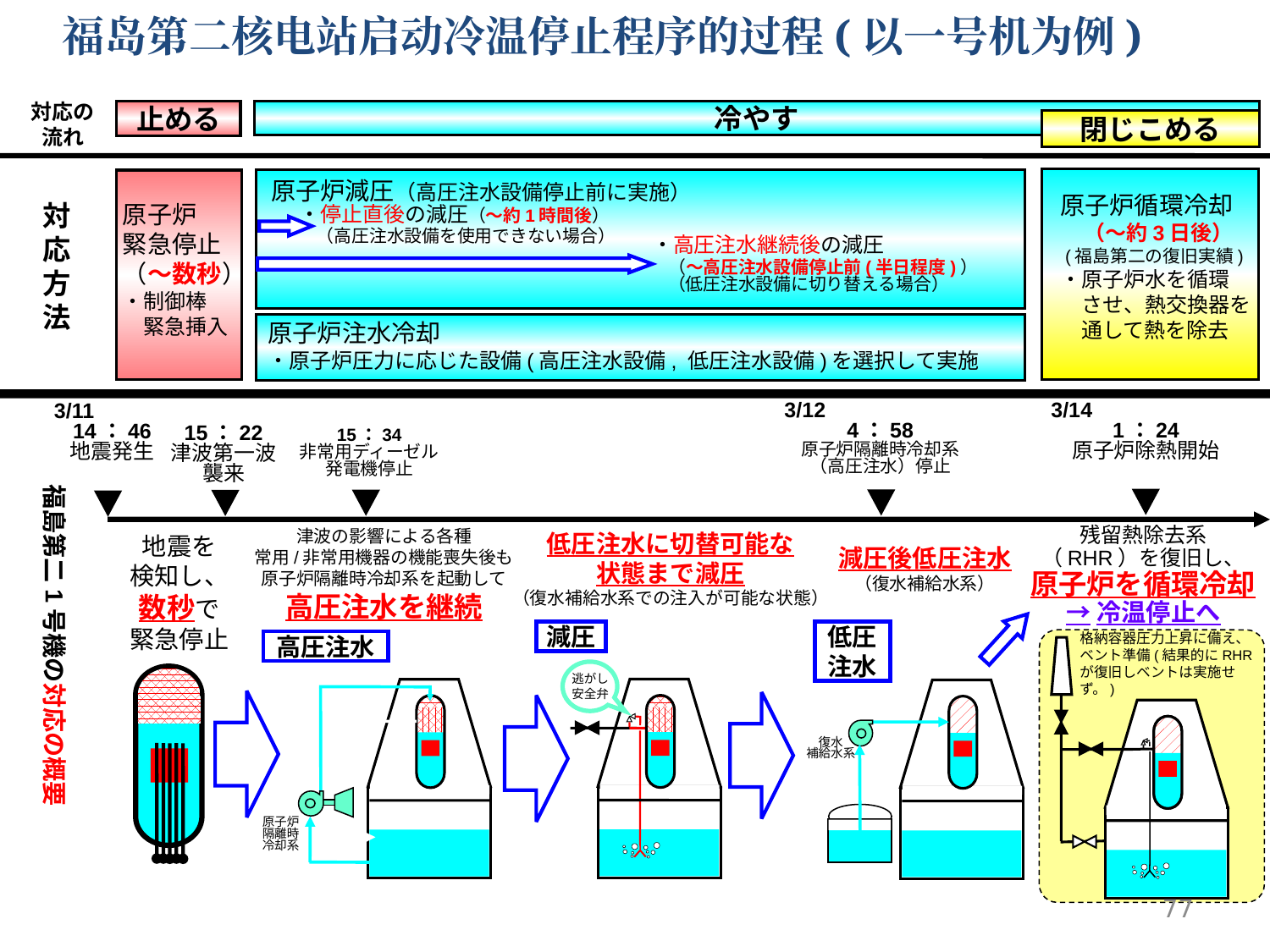

福岛第二核电站启动冷温停止程序的过程(以一号机为例)
対応の
流れ
冷やす
止める
閉じこめる

原子炉減圧（高圧注水設備停止前に実施）

原子炉循環冷却
（～約3日後）
 (福島第二の復旧実績)
・原子炉水を循環
　させ、熱交換器を
　通して熱を除去
対
応
方
法
原子炉
緊急停止
（～数秒）
・制御棒
　緊急挿入
・停止直後の減圧（～約1時間後）
　（高圧注水設備を使用できない場合）

・高圧注水継続後の減圧
   （～高圧注水設備停止前(半日程度)）
   （低圧注水設備に切り替える場合）

原子炉注水冷却
・原子炉圧力に応じた設備(高圧注水設備, 低圧注水設備)を選択して実施

3/14
1：24
原子炉除熱開始
3/12
4：58
原子炉隔離時冷却系
（高圧注水）停止
3/11
14：46
地震発生
15：22
津波第一波
襲来
15：34
非常用ディーゼル
発電機停止
福島第二1号機の対応の概要

残留熱除去系
（RHR）を復旧し、
原子炉を循環冷却
→冷温停止へ
津波の影響による各種
常用/非常用機器の機能喪失後も
原子炉隔離時冷却系を起動して
高圧注水を継続

低圧注水に切替可能な
状態まで減圧
（復水補給水系での注入が可能な状態）
地震を
検知し、
数秒で
緊急停止
減圧後低圧注水
（復水補給水系）
低圧
注水
減圧

格納容器圧力上昇に備え、
ベント準備(結果的にRHRが復旧しベントは実施せず。)

高圧注水

逃がし
安全弁

復水
補給水系

原子炉
隔離時
冷却系

77